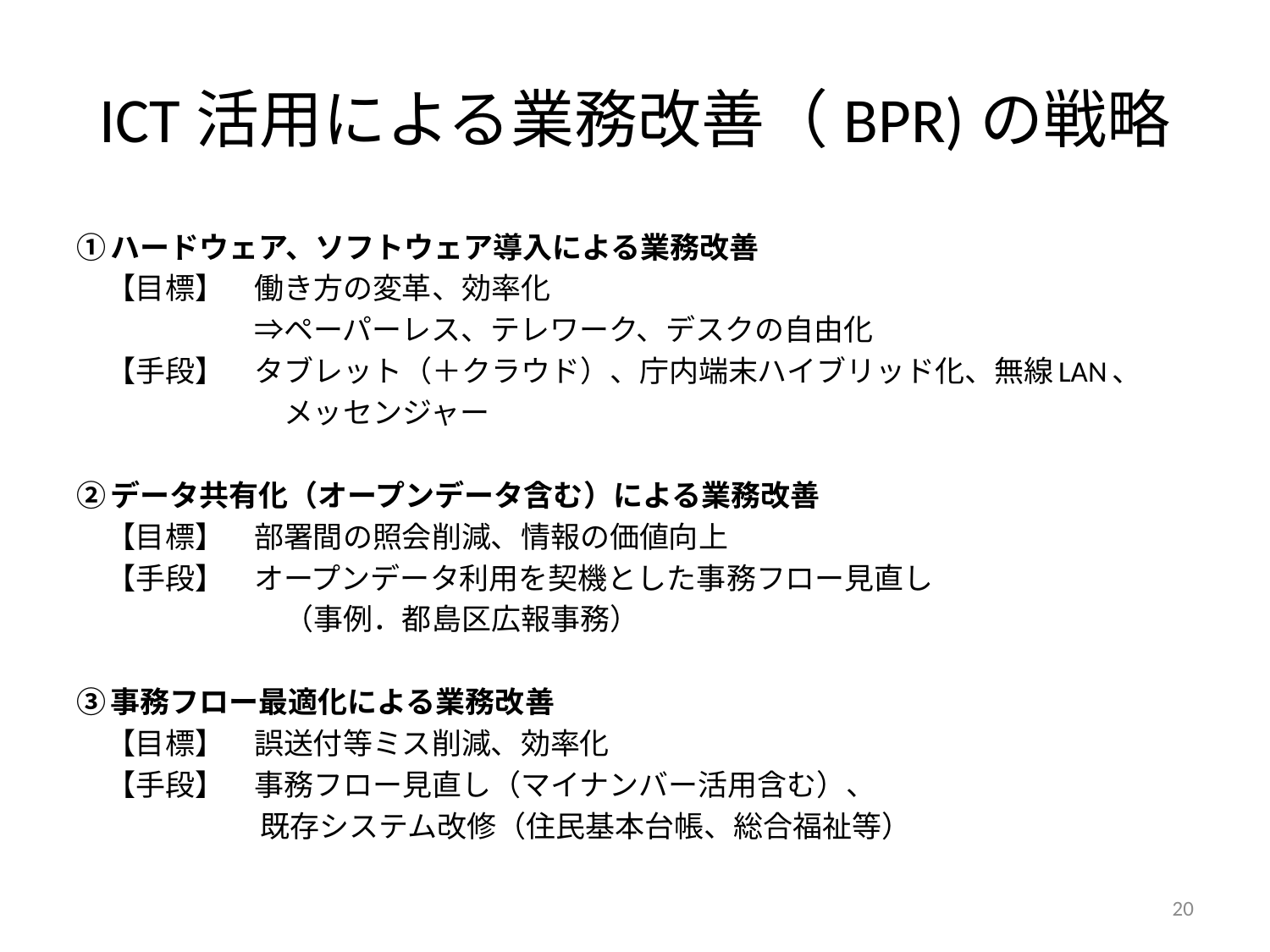

# ICT活用による業務改善（BPR)の戦略
①ハードウェア、ソフトウェア導入による業務改善
　【目標】　働き方の変革、効率化
　　　　　　⇒ペーパーレス、テレワーク、デスクの自由化
　【手段】　タブレット（＋クラウド）、庁内端末ハイブリッド化、無線LAN、
　　　　　　　メッセンジャー

②データ共有化（オープンデータ含む）による業務改善
　【目標】　部署間の照会削減、情報の価値向上
　【手段】　オープンデータ利用を契機とした事務フロー見直し
　　　　　　　（事例．都島区広報事務）

③事務フロー最適化による業務改善
　【目標】　誤送付等ミス削減、効率化
　【手段】　事務フロー見直し（マイナンバー活用含む）、
　　　　　　 既存システム改修（住民基本台帳、総合福祉等）

20